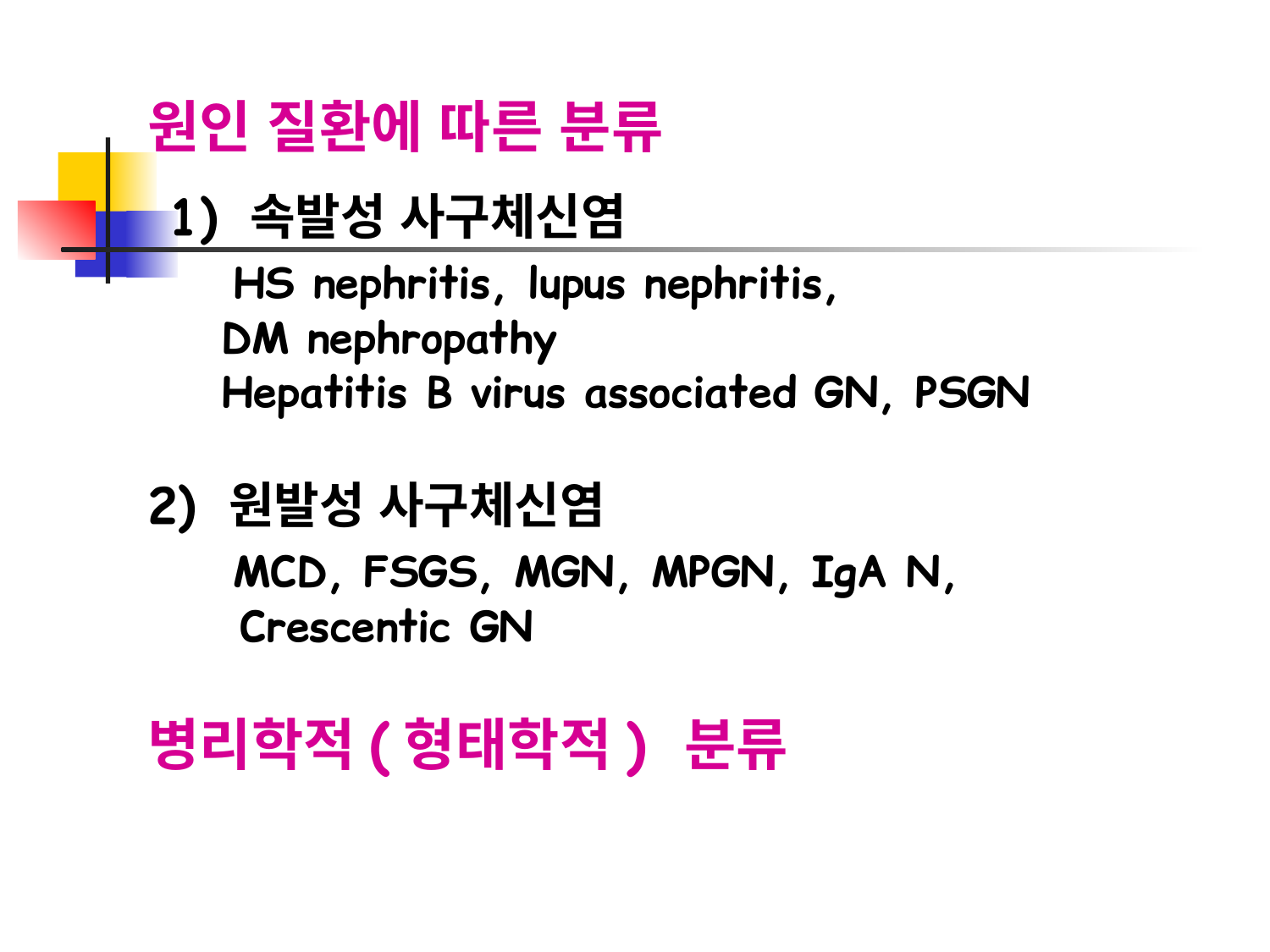

원인 질환에 따른 분류

 1) 속발성 사구체신염
    HS nephritis, lupus nephritis,
    DM nephropathy
    Hepatitis B virus associated GN, PSGN

2) 원발성 사구체신염
    MCD, FSGS, MGN, MPGN, IgA N,
     Crescentic GN

병리학적(형태학적) 분류